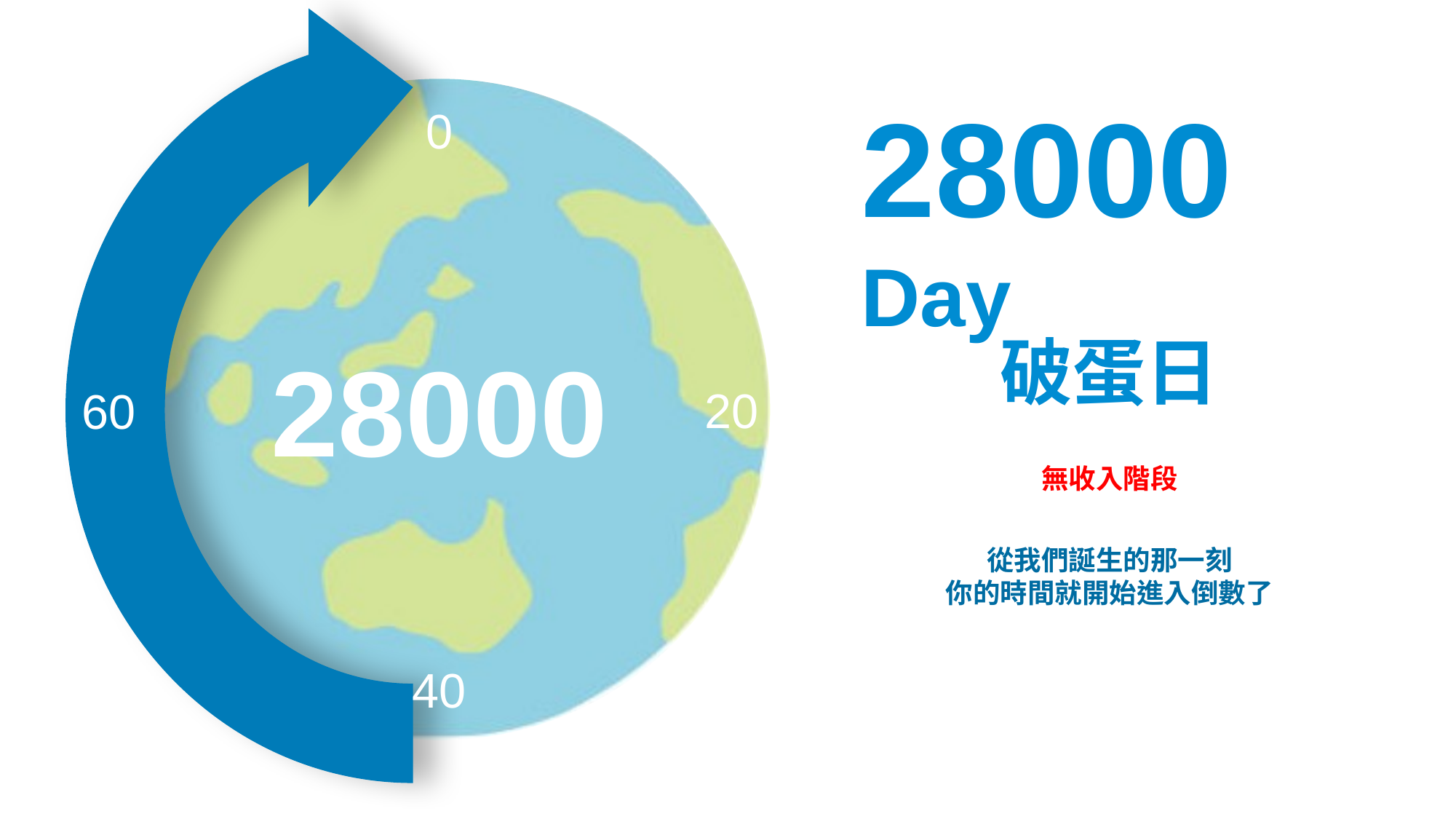

28000 Day
0
破蛋日
28000
20
60
無收入階段
從我們誕生的那一刻
你的時間就開始進入倒數了
40